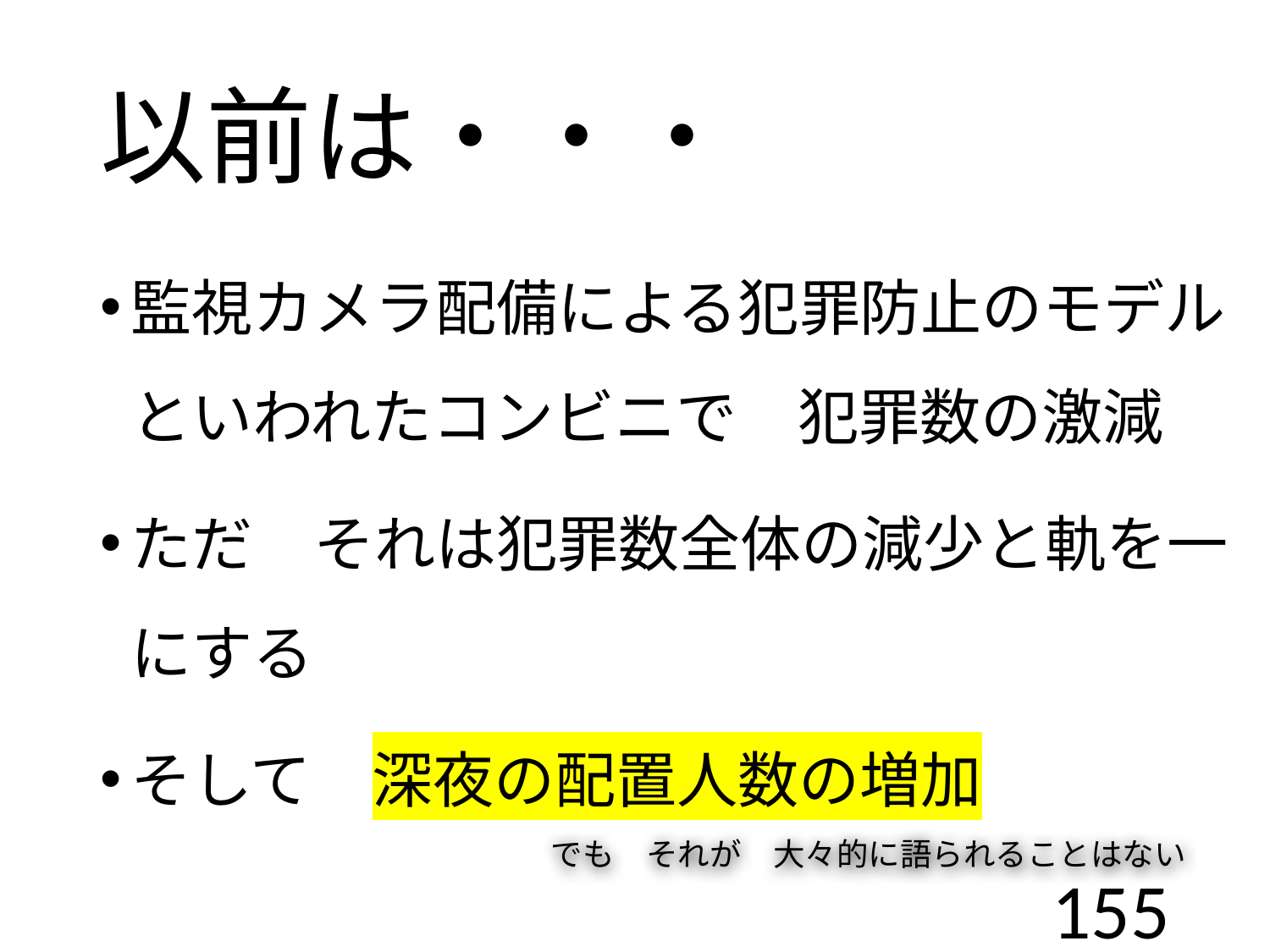

# 以前は・・・
監視カメラ配備による犯罪防止のモデルといわれたコンビニで　犯罪数の激減
ただ　それは犯罪数全体の減少と軌を一にする
そして　深夜の配置人数の増加

でも　それが　大々的に語られることはない
155